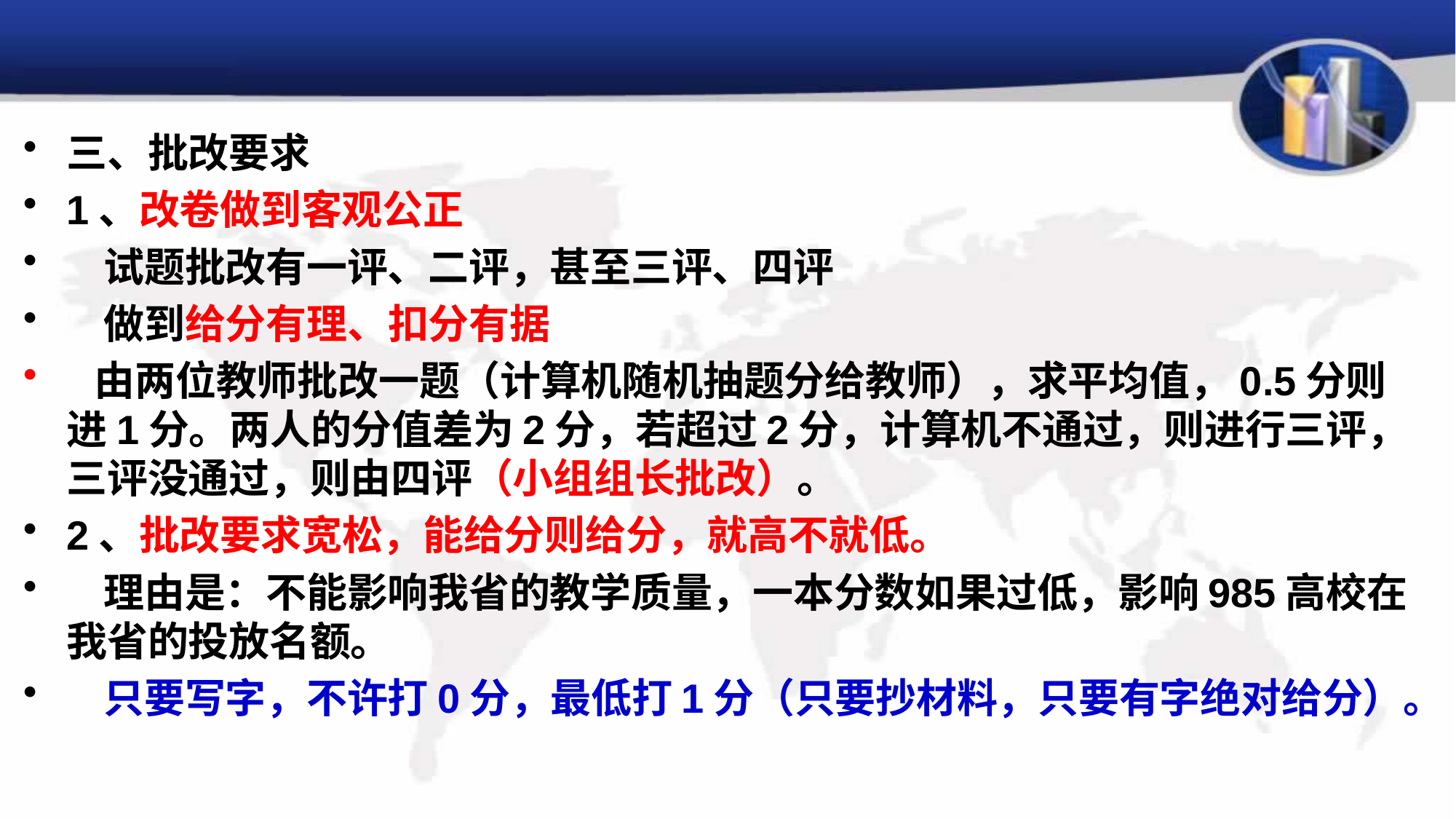

三、批改要求
1、改卷做到客观公正
   试题批改有一评、二评，甚至三评、四评
   做到给分有理、扣分有据
  由两位教师批改一题（计算机随机抽题分给教师），求平均值，0.5分则进1分。两人的分值差为2分，若超过2分，计算机不通过，则进行三评，三评没通过，则由四评（小组组长批改）。
2、批改要求宽松，能给分则给分，就高不就低。
   理由是：不能影响我省的教学质量，一本分数如果过低，影响985高校在我省的投放名额。
   只要写字，不许打0分，最低打1分（只要抄材料，只要有字绝对给分）。